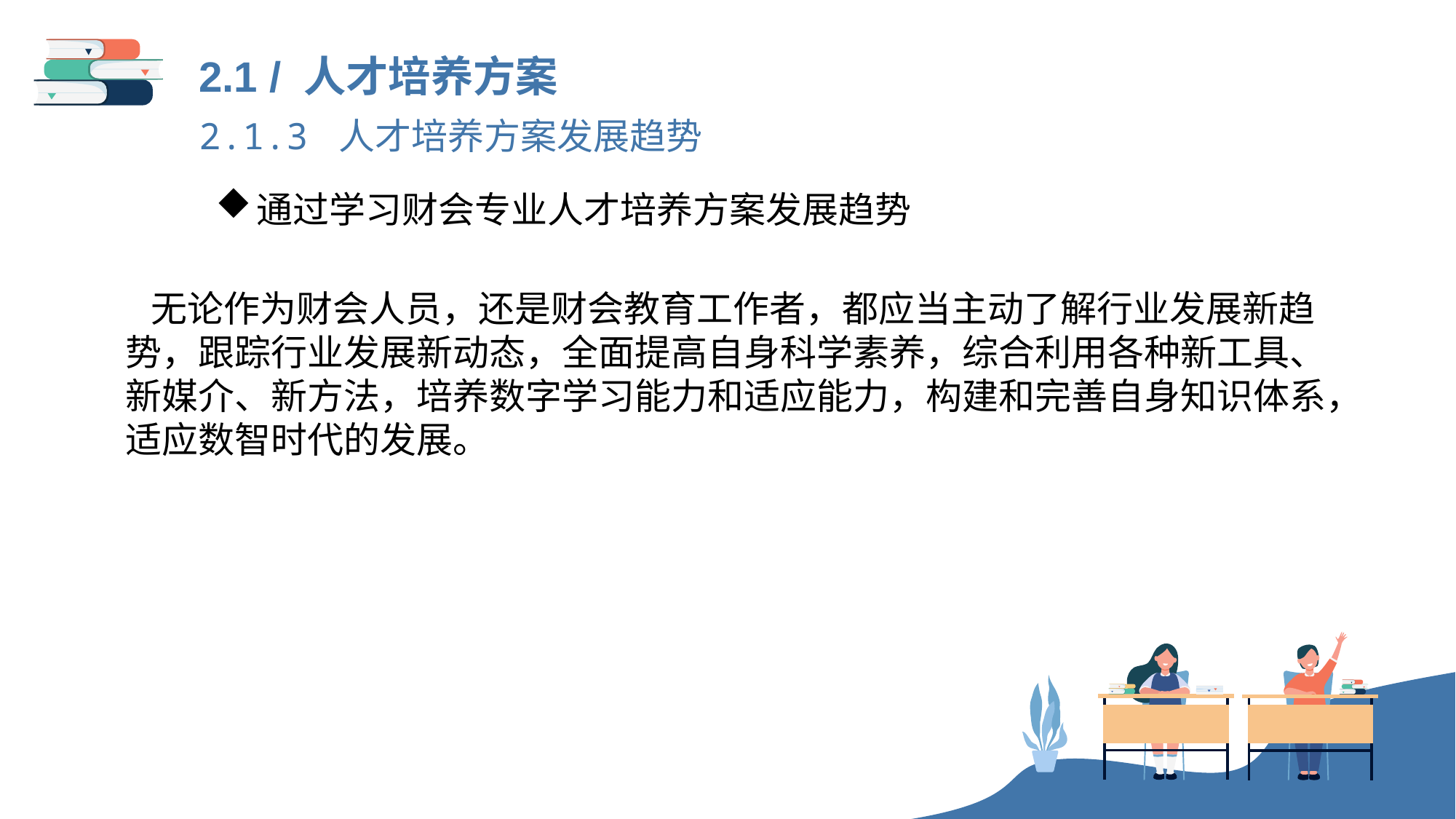

2.1 / 人才培养方案
2.1.3 人才培养方案发展趋势
通过学习财会专业人才培养方案发展趋势

  无论作为财会人员，还是财会教育工作者，都应当主动了解行业发展新趋
势，跟踪行业发展新动态，全面提高自身科学素养，综合利用各种新工具、
新媒介、新方法，培养数字学习能力和适应能力，构建和完善自身知识体系，
适应数智时代的发展。